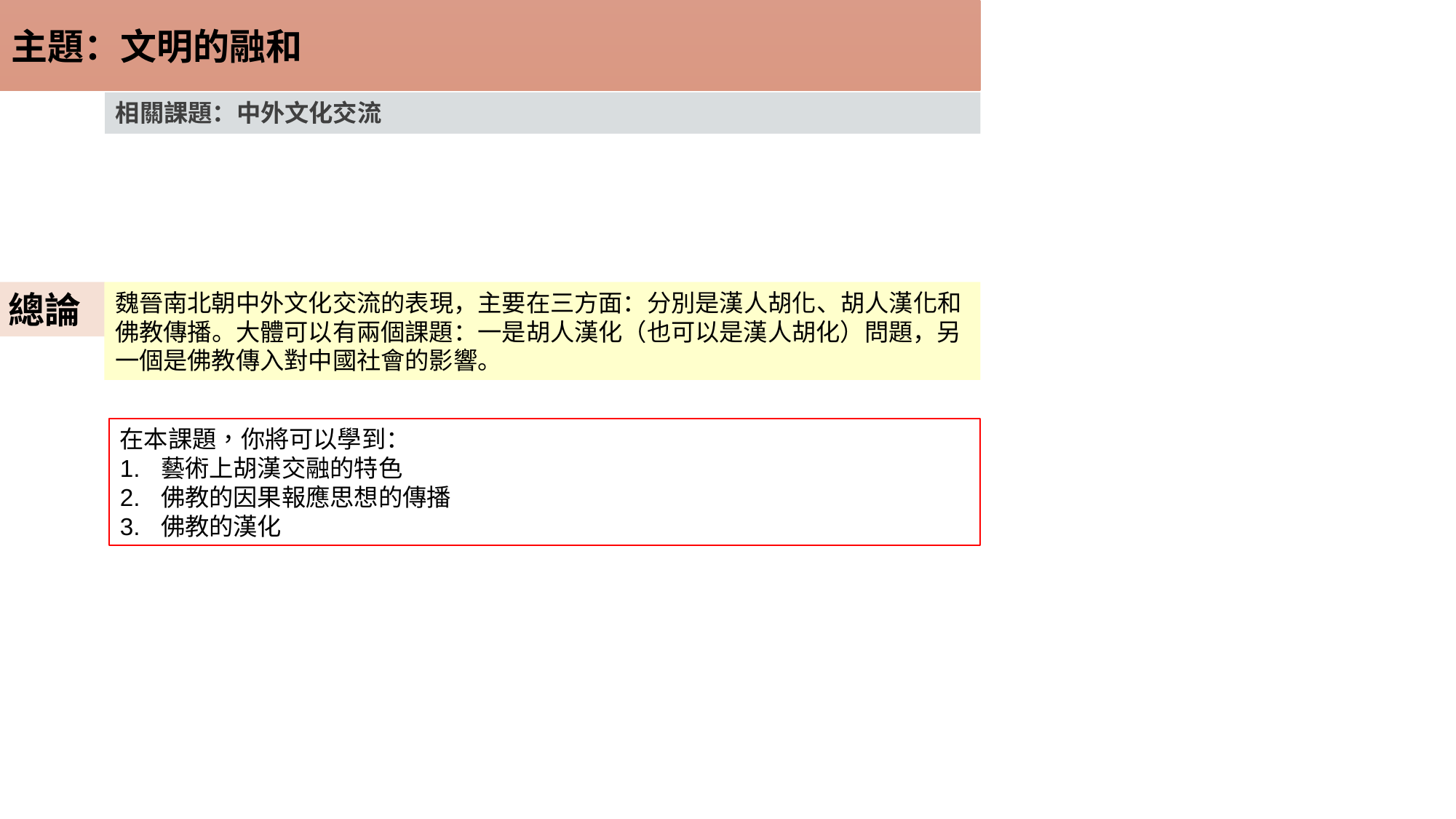

主題：文明的融和
相關課題：中外文化交流
總論
魏晉南北朝中外文化交流的表現，主要在三方面：分別是漢人胡化、胡人漢化和佛教傳播。大體可以有兩個課題：一是胡人漢化（也可以是漢人胡化）問題，另一個是佛教傳入對中國社會的影響。
在本課題，你將可以學到：
藝術上胡漢交融的特色
佛教的因果報應思想的傳播
佛教的漢化